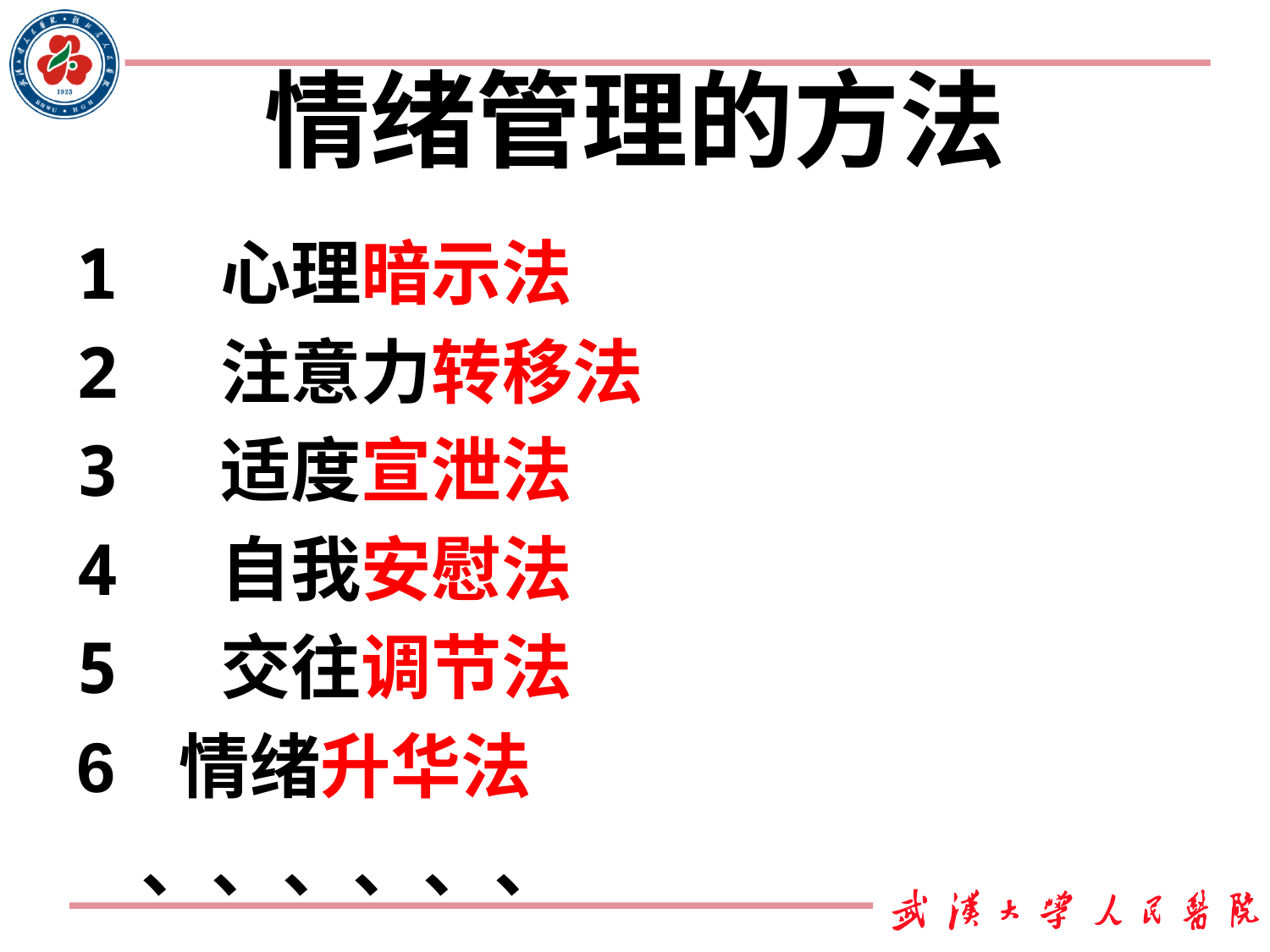

# 情绪管理的方法
1  心理暗示法
2  注意力转移法
3  适度宣泄法
4  自我安慰法
5  交往调节法
情绪升华法
   、、、、、、